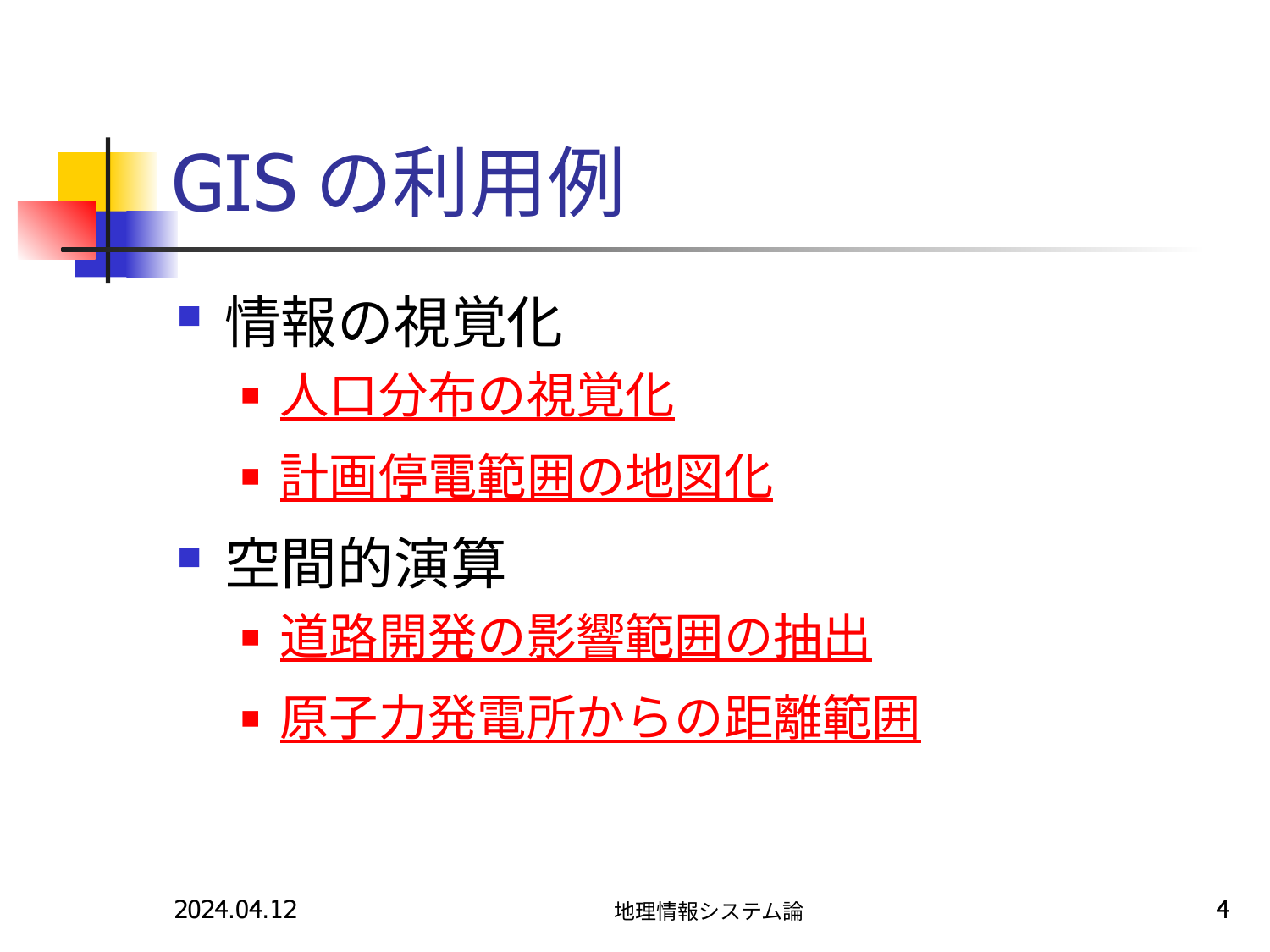

# GISの利用例
情報の視覚化
人口分布の視覚化
計画停電範囲の地図化
空間的演算
道路開発の影響範囲の抽出
原子力発電所からの距離範囲
2024.04.12
地理情報システム論
4